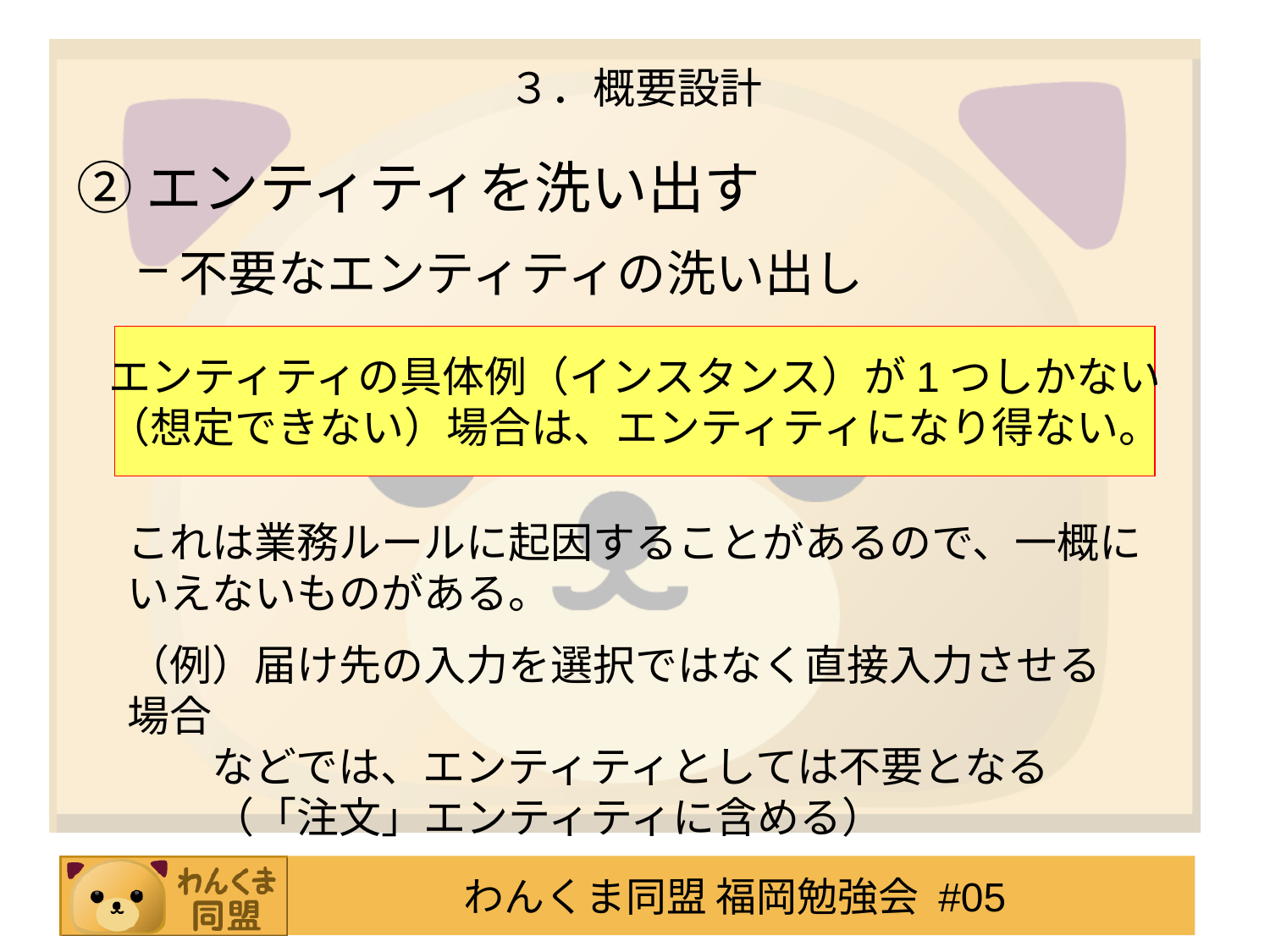

# ３．概要設計
②エンティティを洗い出す
不要なエンティティの洗い出し
エンティティの具体例（インスタンス）が1つしかない
（想定できない）場合は、エンティティになり得ない。
これは業務ルールに起因することがあるので、一概に
いえないものがある。
（例）届け先の入力を選択ではなく直接入力させる場合
　　などでは、エンティティとしては不要となる
　　（「注文」エンティティに含める）